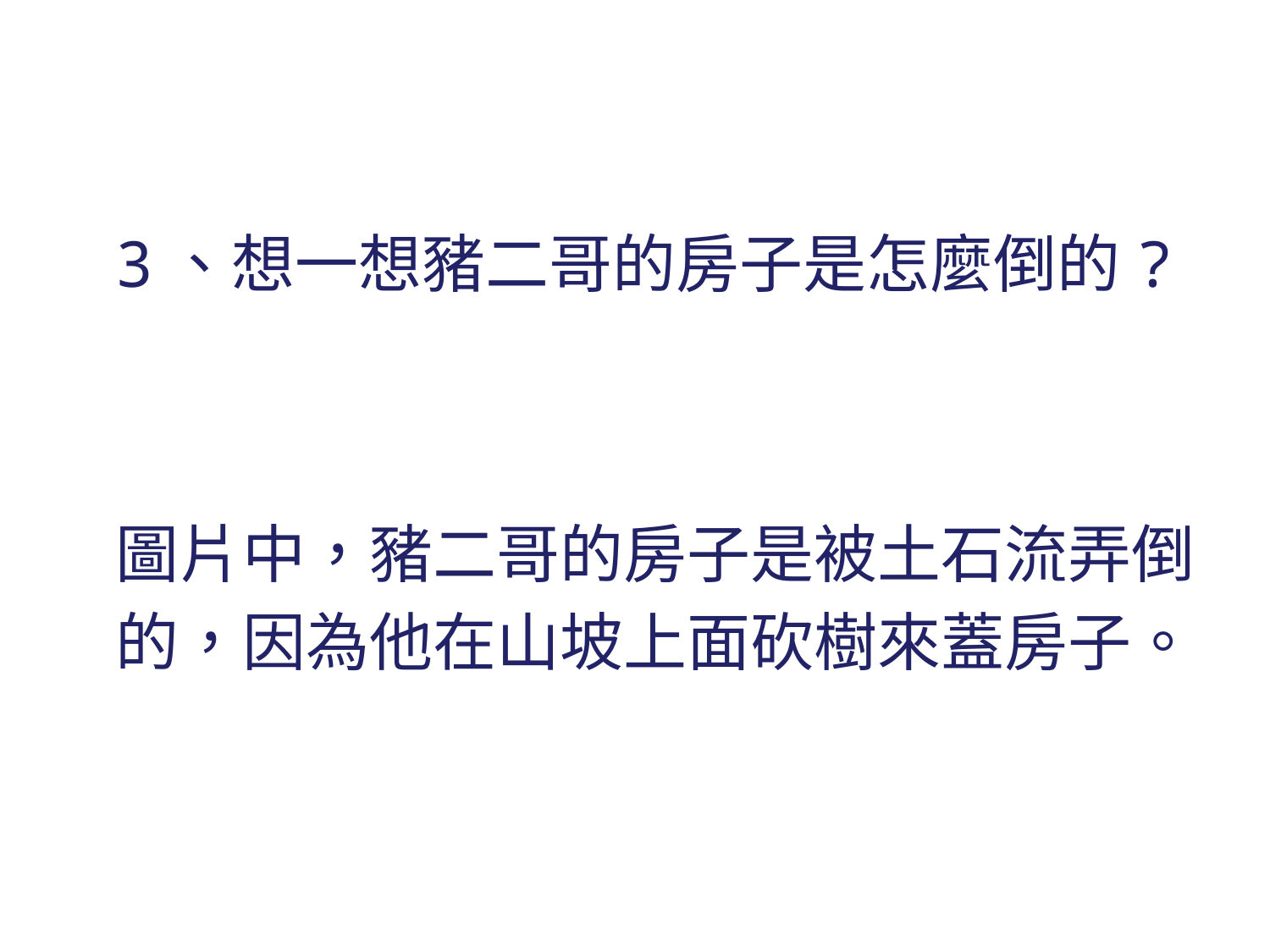

3、想一想豬二哥的房子是怎麼倒的?
圖片中，豬二哥的房子是被土石流弄倒的，因為他在山坡上面砍樹來蓋房子。